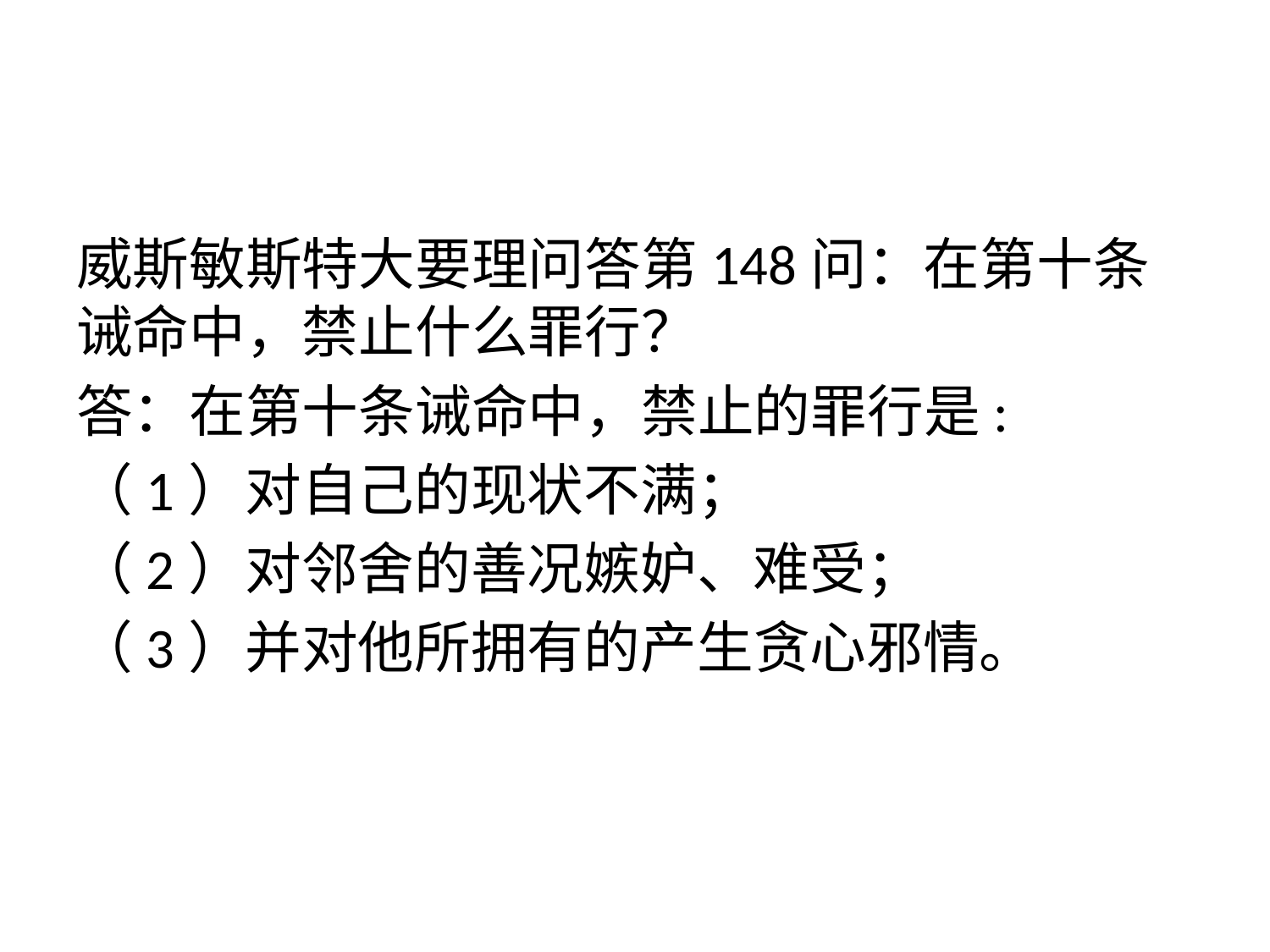

#
威斯敏斯特大要理问答第148问：在第十条诫命中，禁止什么罪行？
答：在第十条诫命中，禁止的罪行是:
（1）对自己的现状不满；
（2）对邻舍的善况嫉妒、难受；
（3）并对他所拥有的产生贪心邪情。